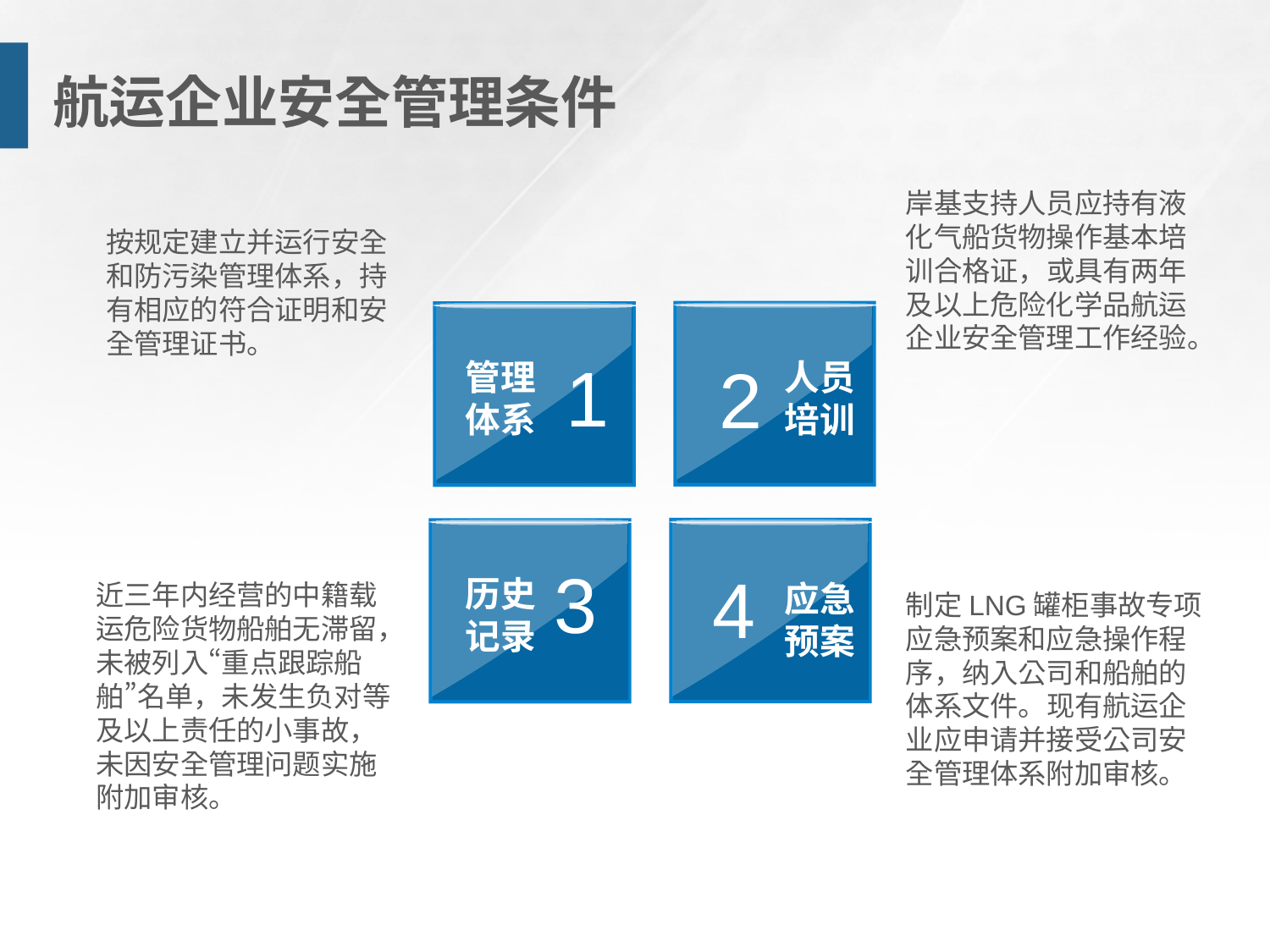

# 航运企业安全管理条件
岸基支持人员应持有液化气船货物操作基本培训合格证，或具有两年及以上危险化学品航运企业安全管理工作经验。
按规定建立并运行安全和防污染管理体系，持有相应的符合证明和安全管理证书。

2

1
管理体系
人员培训

4

3
历史记录
近三年内经营的中籍载运危险货物船舶无滞留，未被列入“重点跟踪船舶”名单，未发生负对等及以上责任的小事故，未因安全管理问题实施附加审核。
应急预案
制定LNG罐柜事故专项应急预案和应急操作程序，纳入公司和船舶的体系文件。现有航运企业应申请并接受公司安全管理体系附加审核。